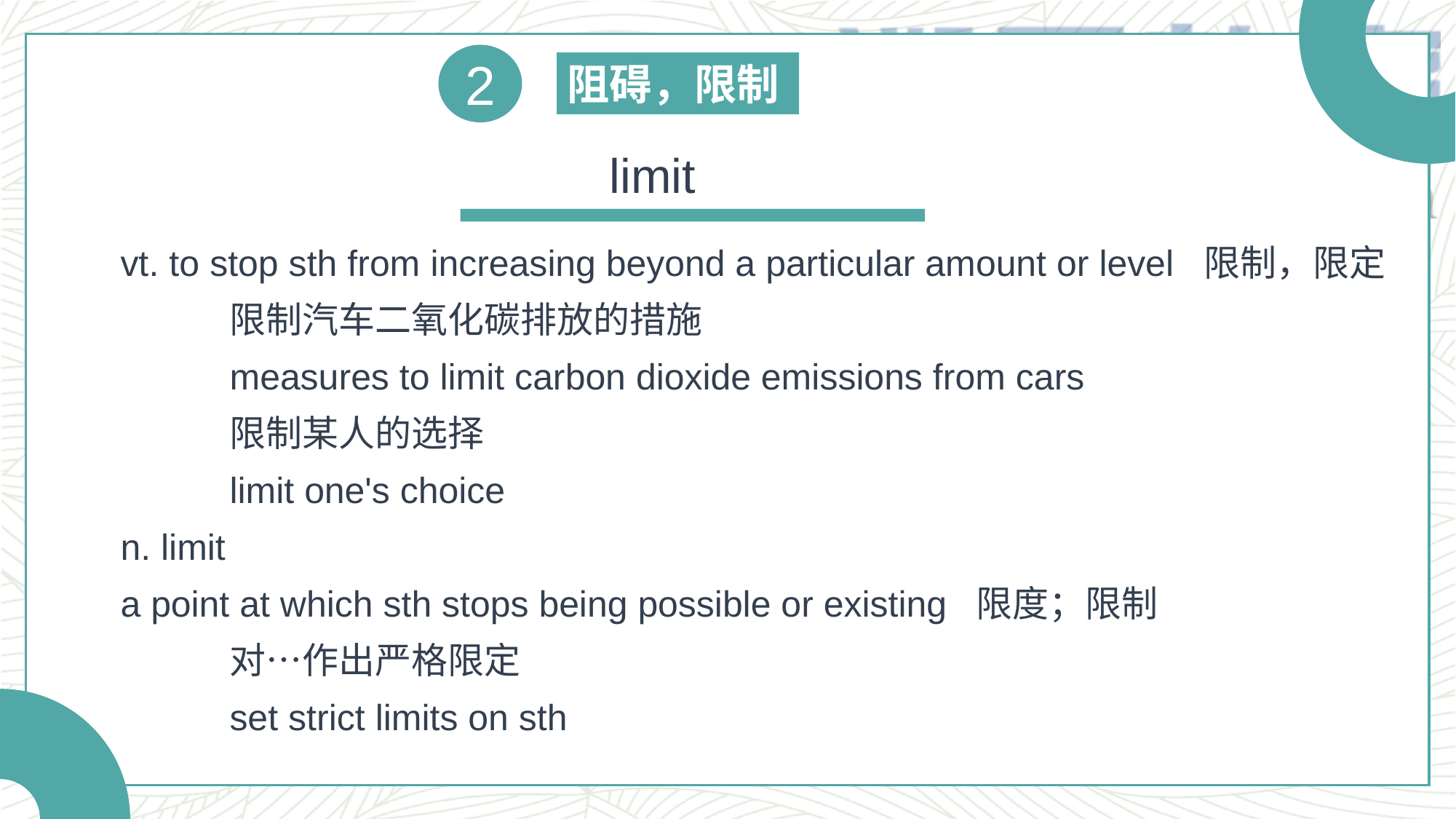

2
阻碍，限制
limit

vt. to stop sth from increasing beyond a particular amount or level  限制，限定
	限制汽车二氧化碳排放的措施
	measures to limit carbon dioxide emissions from cars
	限制某人的选择
	limit one's choice
n. limit
a point at which sth stops being possible or existing  限度；限制
对…作出严格限定
set strict limits on sth